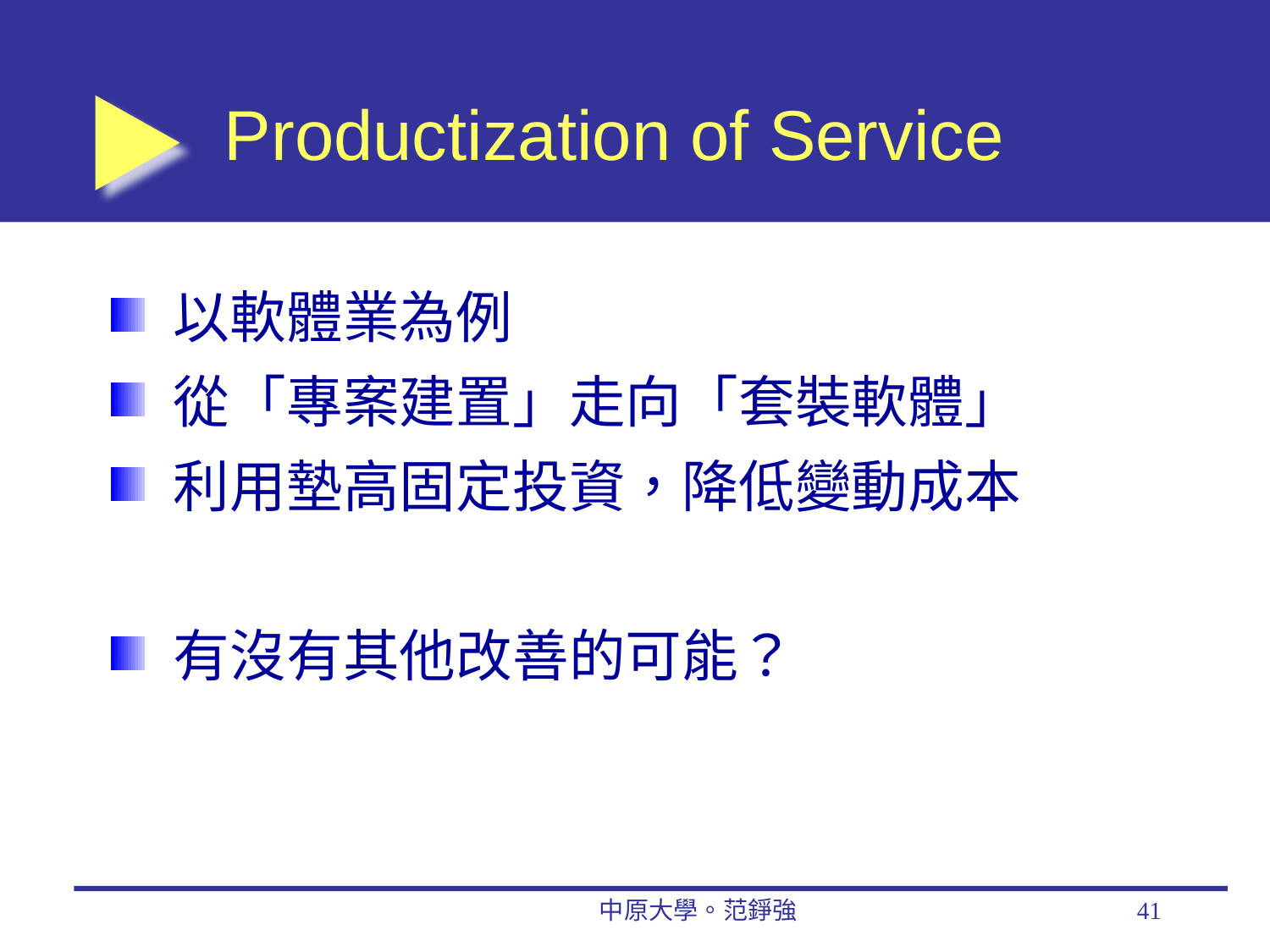

# Productization of Service
以軟體業為例
從「專案建置」走向「套裝軟體」
利用墊高固定投資，降低變動成本

有沒有其他改善的可能？
中原大學。范錚強
41